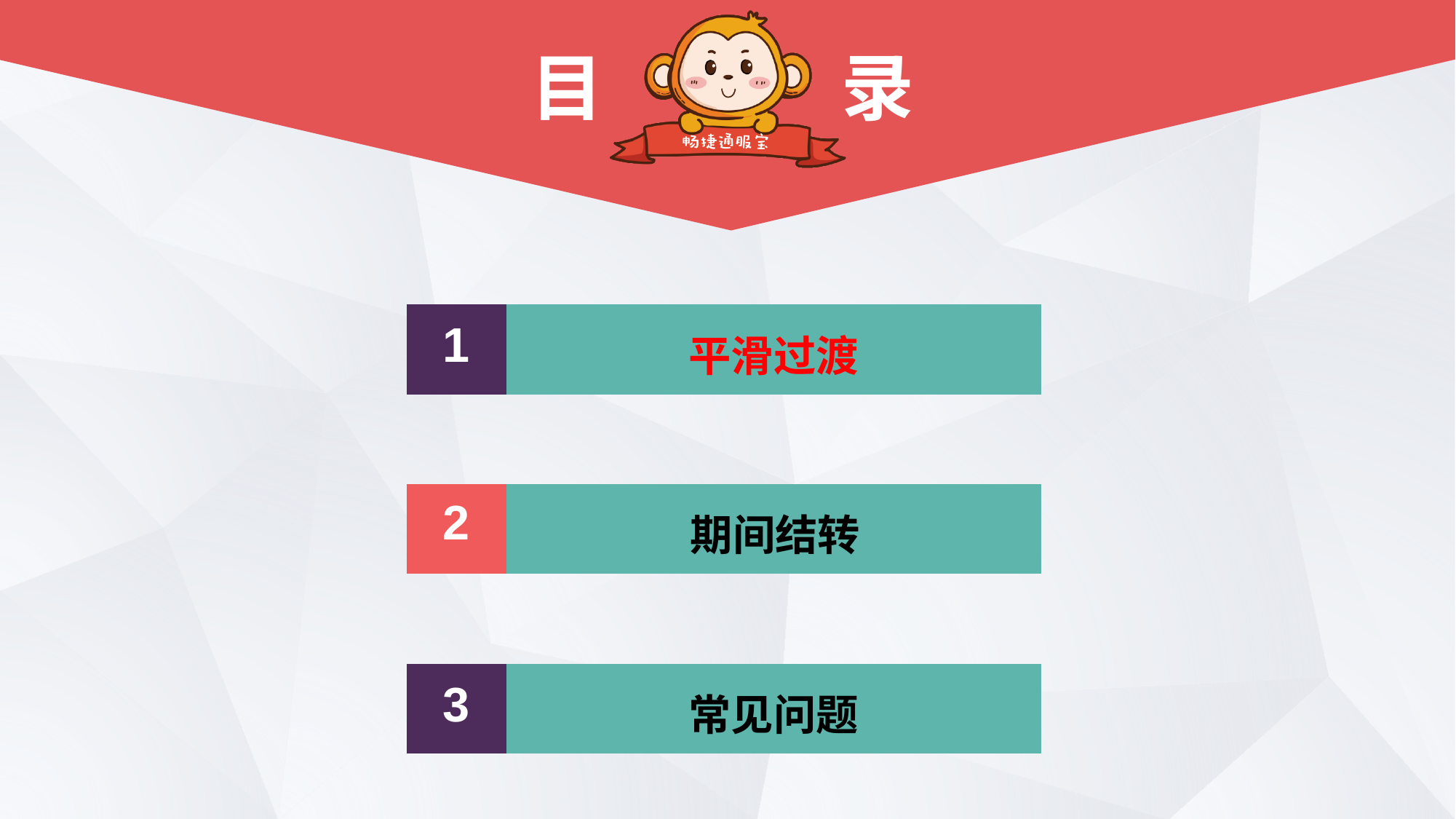

目
录
| 1 |  | 平滑过渡 |
| --- | --- | --- |
|  |  |  |
| 2 |  | 期间结转 |
|  |  |  |
| 3 |  | 常见问题 |